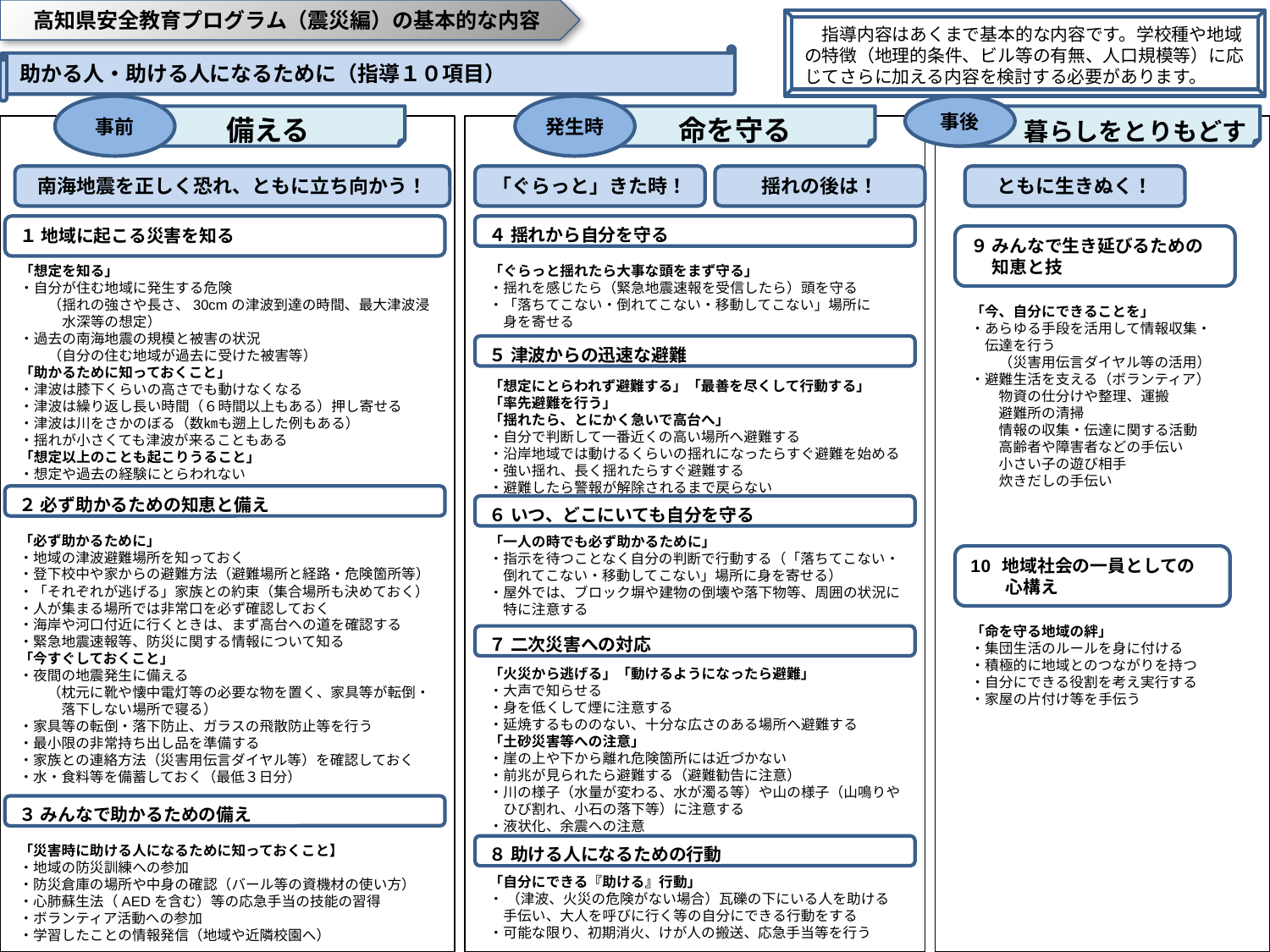

高知県安全教育プログラム（震災編）の基本的な内容
　指導内容はあくまで基本的な内容です。学校種や地域の特徴（地理的条件、ビル等の有無、人口規模等）に応じてさらに加える内容を検討する必要があります。

助かる人・助ける人になるために（指導１０項目）
事後
事前
発生時
　　備える
命を守る
　　暮らしをとりもどす

南海地震を正しく恐れ、ともに立ち向かう！
「ぐらっと」きた時！
揺れの後は！
ともに生きぬく！
１ 地域に起こる災害を知る

「想定を知る」
・自分が住む地域に発生する危険
　　（揺れの強さや長さ、30cmの津波到達の時間、最大津波浸
　　　水深等の想定）
・過去の南海地震の規模と被害の状況
　　（自分の住む地域が過去に受けた被害等）
「助かるために知っておくこと」
・津波は膝下くらいの高さでも動けなくなる
・津波は繰り返し長い時間（６時間以上もある）押し寄せる
・津波は川をさかのぼる（数㎞も遡上した例もある）
・揺れが小さくても津波が来ることもある
「想定以上のことも起こりうること」
・想定や過去の経験にとらわれない

４ 揺れから自分を守る

「ぐらっと揺れたら大事な頭をまず守る」
・揺れを感じたら（緊急地震速報を受信したら）頭を守る
・「落ちてこない・倒れてこない・移動してこない」場所に
　身を寄せる

９ みんなで生き延びるための
　 知恵と技

「今、自分にできることを」
・あらゆる手段を活用して情報収集・
　伝達を行う
　　（災害用伝言ダイヤル等の活用）
・避難生活を支える（ボランティア）
　　物資の仕分けや整理、運搬
　　避難所の清掃
　　情報の収集・伝達に関する活動
　　高齢者や障害者などの手伝い
　　小さい子の遊び相手
　　炊きだしの手伝い

５ 津波からの迅速な避難

「想定にとらわれず避難する」「最善を尽くして行動する」
「率先避難を行う」
「揺れたら、とにかく急いで高台へ」
・自分で判断して一番近くの高い場所へ避難する
・沿岸地域では動けるくらいの揺れになったらすぐ避難を始める
・強い揺れ、長く揺れたらすぐ避難する
・避難したら警報が解除されるまで戻らない

２ 必ず助かるための知恵と備え

「必ず助かるために」
・地域の津波避難場所を知っておく
・登下校中や家からの避難方法（避難場所と経路・危険箇所等）
・「それぞれが逃げる」家族との約束（集合場所も決めておく）
・人が集まる場所では非常口を必ず確認しておく
・海岸や河口付近に行くときは、まず高台への道を確認する
・緊急地震速報等、防災に関する情報について知る
「今すぐしておくこと」
・夜間の地震発生に備える
　　（枕元に靴や懐中電灯等の必要な物を置く、家具等が転倒・
　　　落下しない場所で寝る）
・家具等の転倒・落下防止、ガラスの飛散防止等を行う
・最小限の非常持ち出し品を準備する
・家族との連絡方法（災害用伝言ダイヤル等）を確認しておく
・水・食料等を備蓄しておく（最低３日分）

６ いつ、どこにいても自分を守る

「一人の時でも必ず助かるために」
・指示を待つことなく自分の判断で行動する（「落ちてこない・
　倒れてこない・移動してこない」場所に身を寄せる）
・屋外では、ブロック塀や建物の倒壊や落下物等、周囲の状況に
　特に注意する

地域社会の一員としての
　　心構え

「命を守る地域の絆」
・集団生活のルールを身に付ける
・積極的に地域とのつながりを持つ
・自分にできる役割を考え実行する
・家屋の片付け等を手伝う

７ 二次災害への対応

「火災から逃げる」「動けるようになったら避難」
・大声で知らせる
・身を低くして煙に注意する
・延焼するもののない、十分な広さのある場所へ避難する
「土砂災害等への注意」
・崖の上や下から離れ危険箇所には近づかない
・前兆が見られたら避難する（避難勧告に注意）
・川の様子（水量が変わる、水が濁る等）や山の様子（山鳴りや
　ひび割れ、小石の落下等）に注意する
・液状化、余震への注意

３ みんなで助かるための備え

「災害時に助ける人になるために知っておくこと】
・地域の防災訓練への参加
・防災倉庫の場所や中身の確認（バール等の資機材の使い方）
・心肺蘇生法（AEDを含む）等の応急手当の技能の習得
・ボランティア活動への参加
・学習したことの情報発信（地域や近隣校園へ）

８ 助ける人になるための行動

「自分にできる『助ける』行動」
・ （津波、火災の危険がない場合）瓦礫の下にいる人を助ける
　手伝い、大人を呼びに行く等の自分にできる行動をする
・可能な限り、初期消火、けが人の搬送、応急手当等を行う